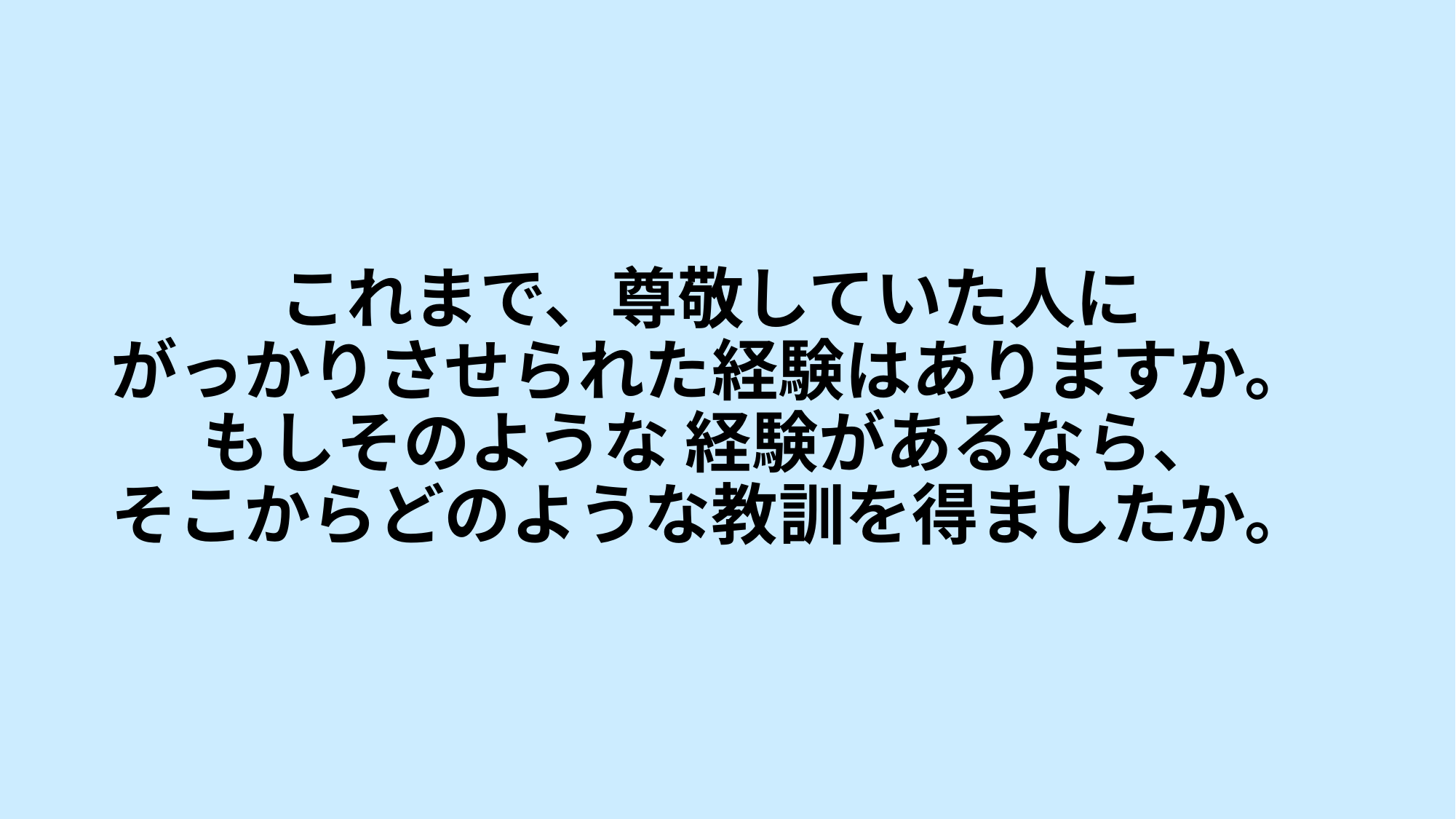

# これまで、尊敬していた人に がっかりさせられた経験はありますか。 もしそのような 経験があるなら、 そこからどのような教訓を得ましたか。